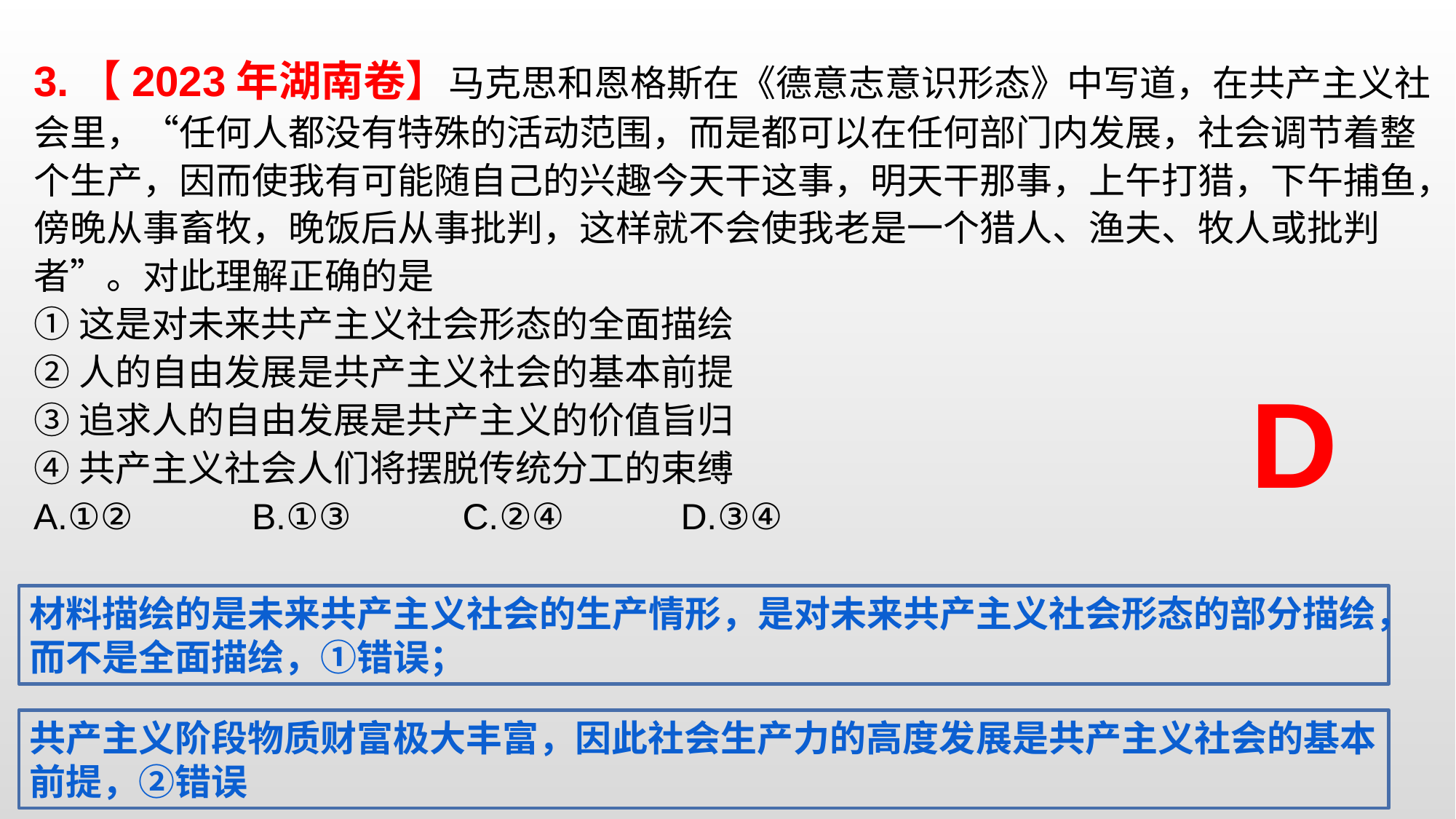

3.【2023年湖南卷】马克思和恩格斯在《德意志意识形态》中写道，在共产主义社会里，“任何人都没有特殊的活动范围，而是都可以在任何部门内发展，社会调节着整个生产，因而使我有可能随自己的兴趣今天干这事，明天干那事，上午打猎，下午捕鱼，傍晚从事畜牧，晚饭后从事批判，这样就不会使我老是一个猎人、渔夫、牧人或批判者”。对此理解正确的是
①这是对未来共产主义社会形态的全面描绘
②人的自由发展是共产主义社会的基本前提
③追求人的自由发展是共产主义的价值旨归
④共产主义社会人们将摆脱传统分工的束缚
A.①②    	B.①③	          C.②④	          D.③④

D
材料描绘的是未来共产主义社会的生产情形，是对未来共产主义社会形态的部分描绘，而不是全面描绘，①错误；
共产主义阶段物质财富极大丰富，因此社会生产力的高度发展是共产主义社会的基本前提，②错误